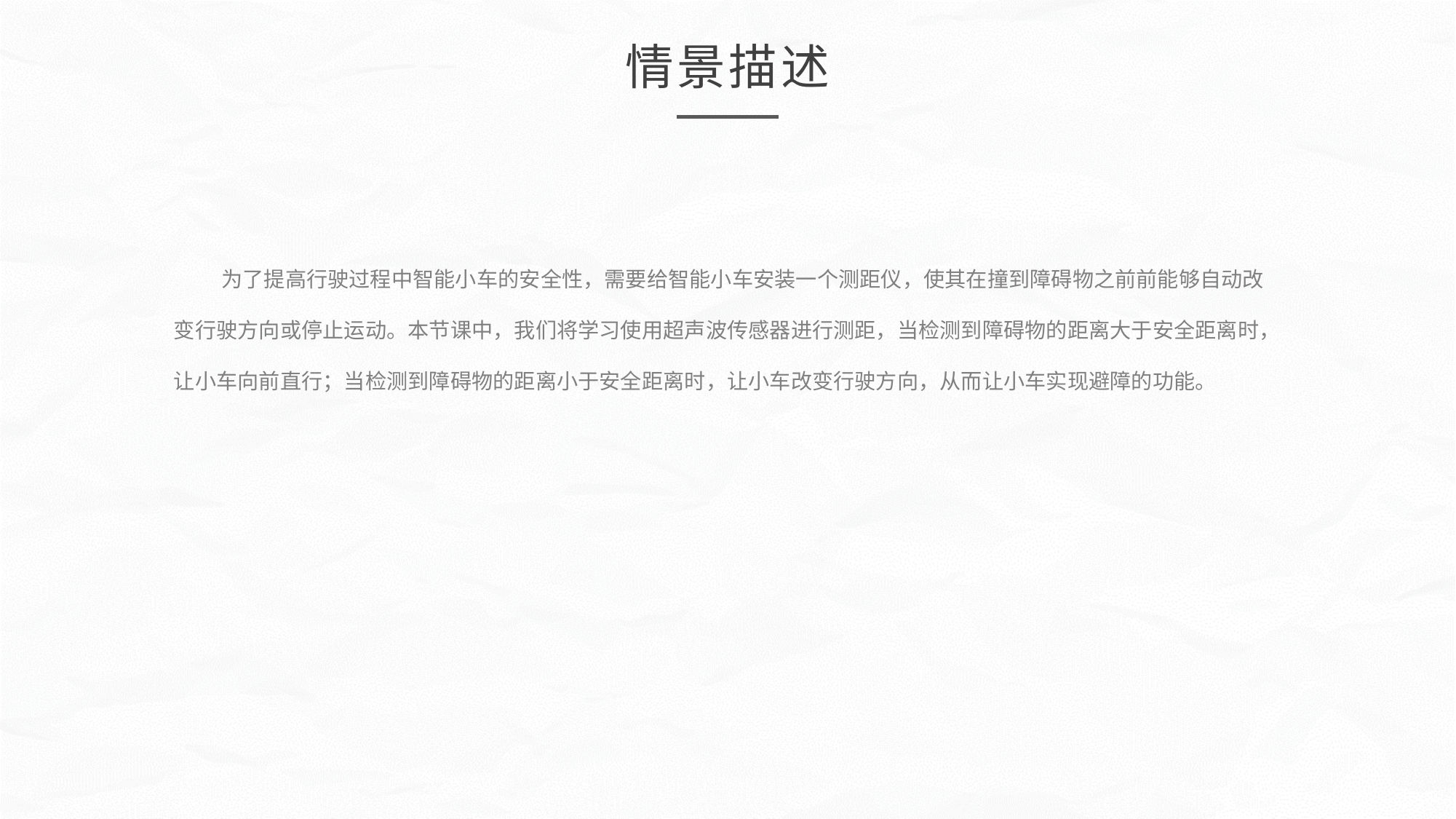

情景描述
         为了提高行驶过程中智能小车的安全性，需要给智能小车安装一个测距仪，使其在撞到障碍物之前前能够自动改变行驶方向或停止运动。本节课中，我们将学习使用超声波传感器进行测距，当检测到障碍物的距离大于安全距离时，让小车向前直行；当检测到障碍物的距离小于安全距离时，让小车改变行驶方向，从而让小车实现避障的功能。